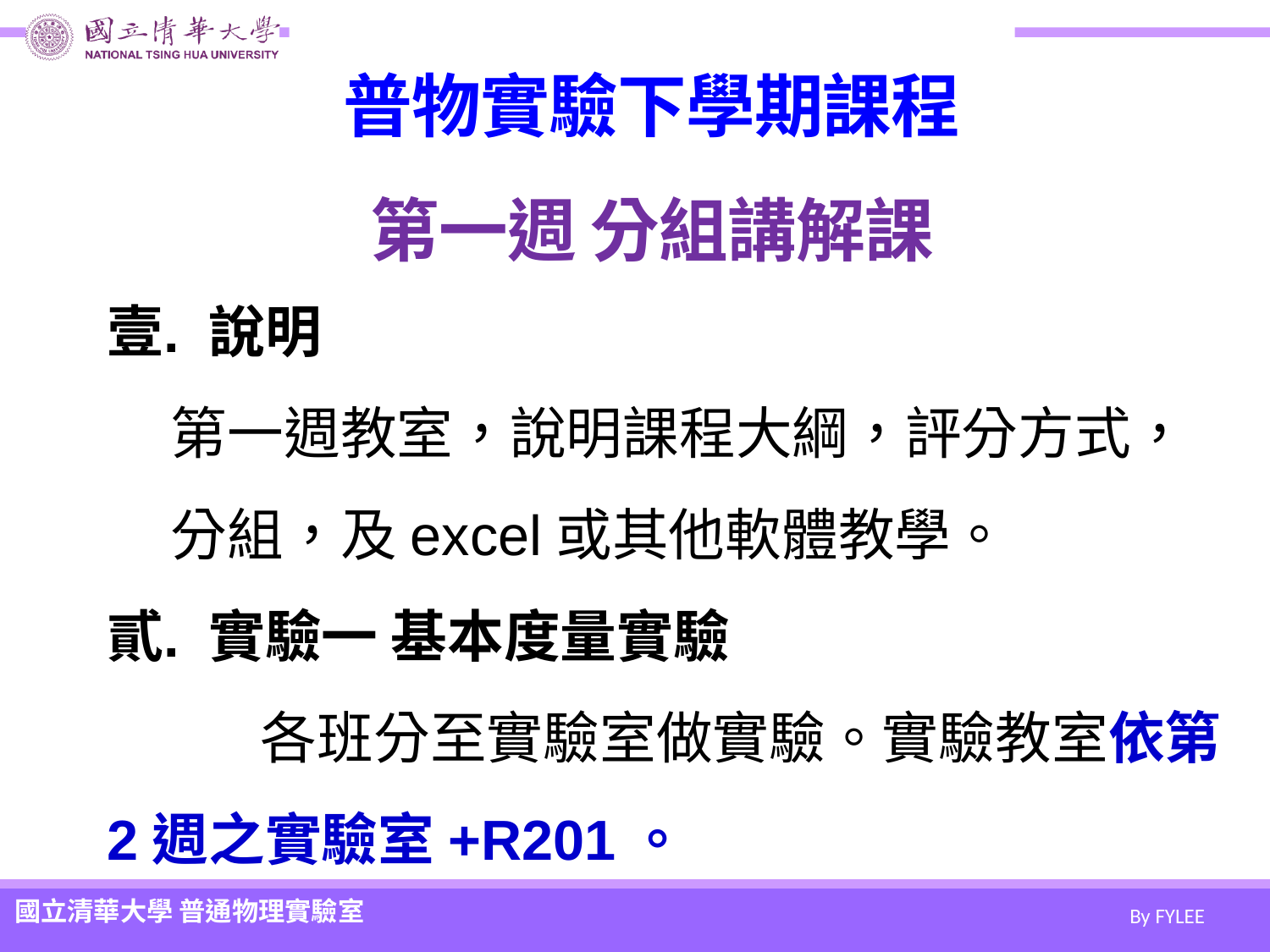

# 普物實驗下學期課程 第一週 分組講解課
 說明
第一週教室，說明課程大綱，評分方式，分組，及excel或其他軟體教學。
 實驗一 基本度量實驗
	 各班分至實驗室做實驗。實驗教室依第2週之實驗室+R201。